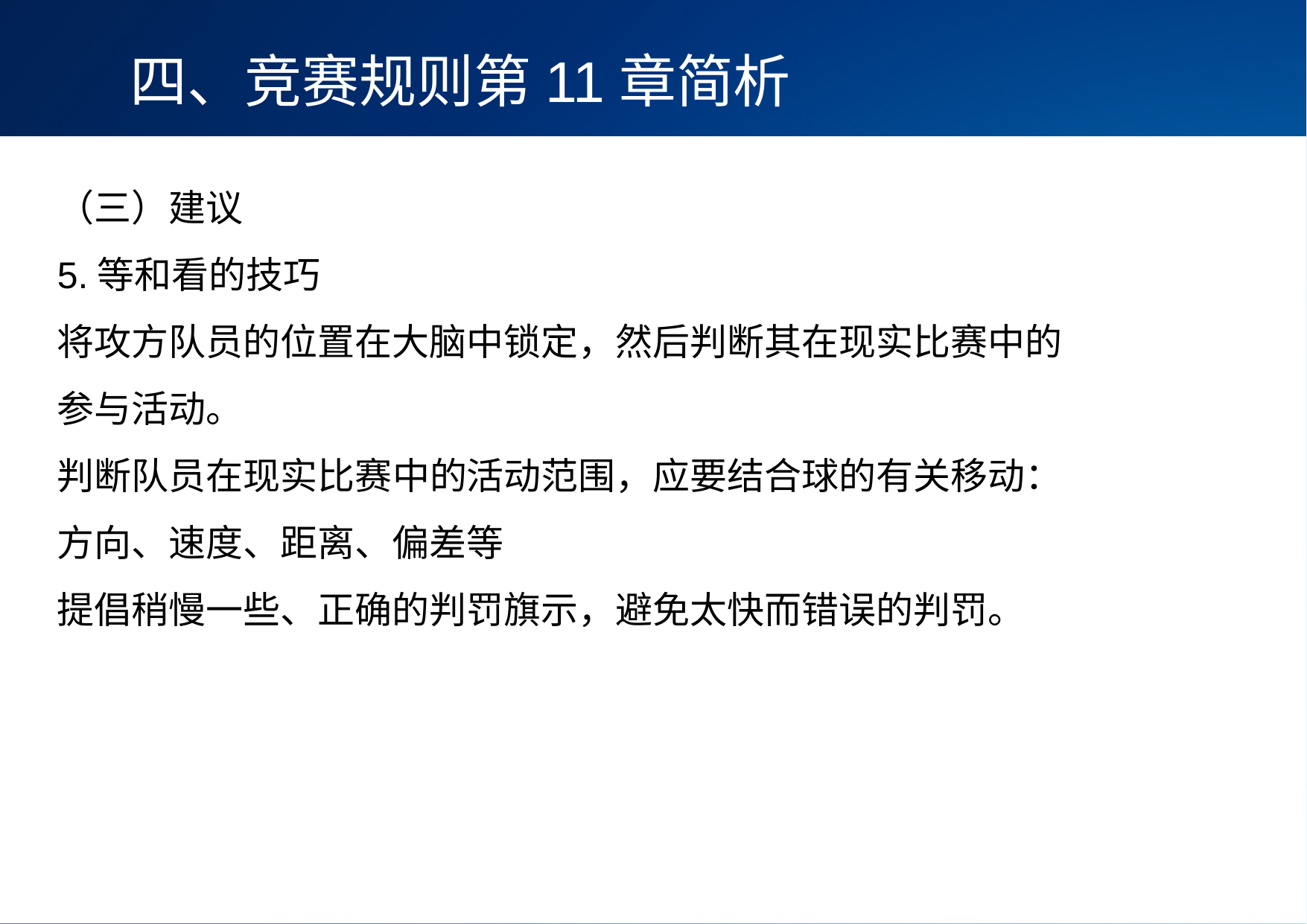

四、竞赛规则第11章简析

（三）建议
5.等和看的技巧
将攻方队员的位置在大脑中锁定，然后判断其在现实比赛中的参与活动。
判断队员在现实比赛中的活动范围，应要结合球的有关移动：
方向、速度、距离、偏差等
提倡稍慢一些、正确的判罚旗示，避免太快而错误的判罚。